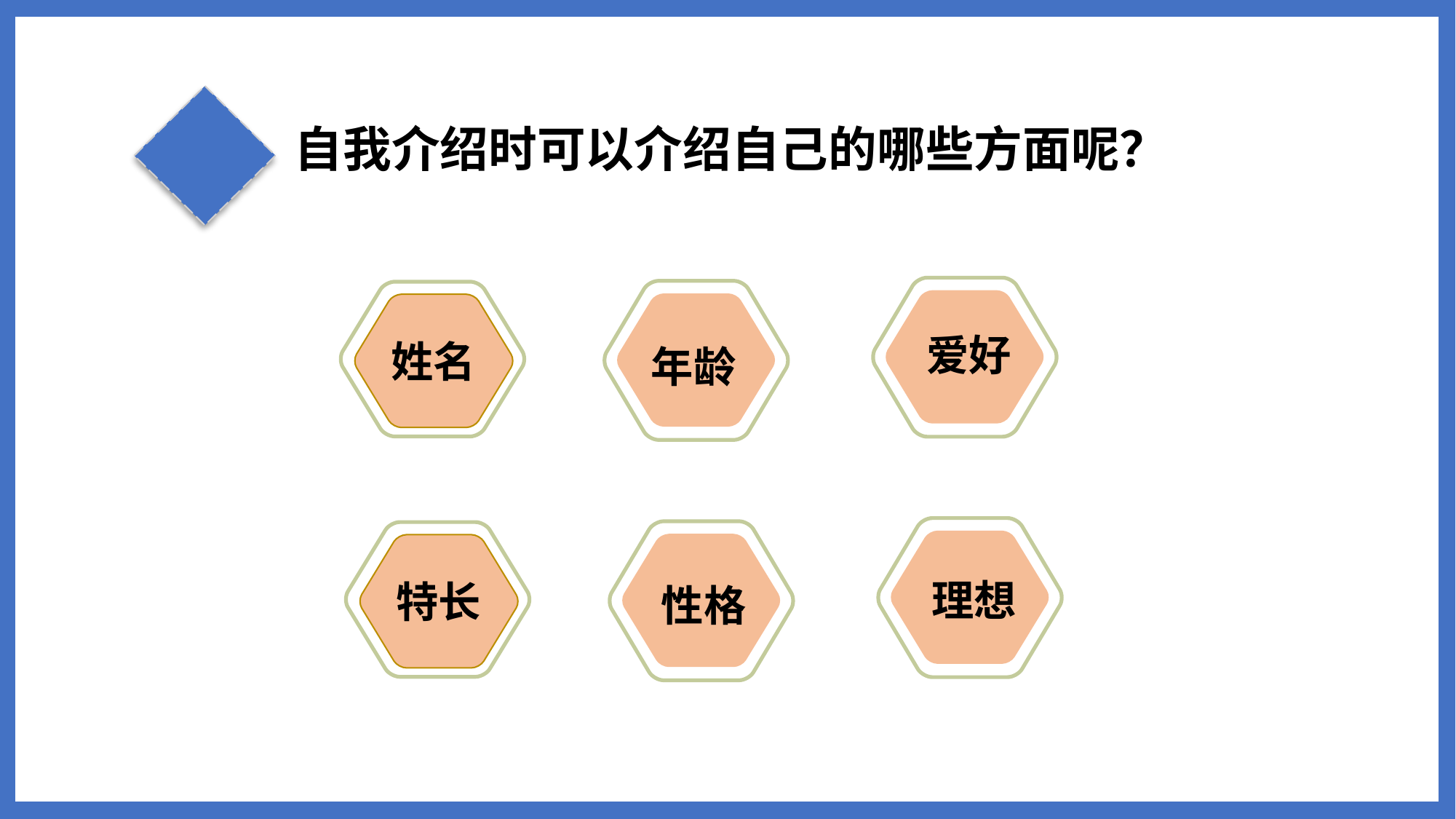

自我介绍时可以介绍自己的哪些方面呢？

爱好
姓名
年龄

理想
特长
性格